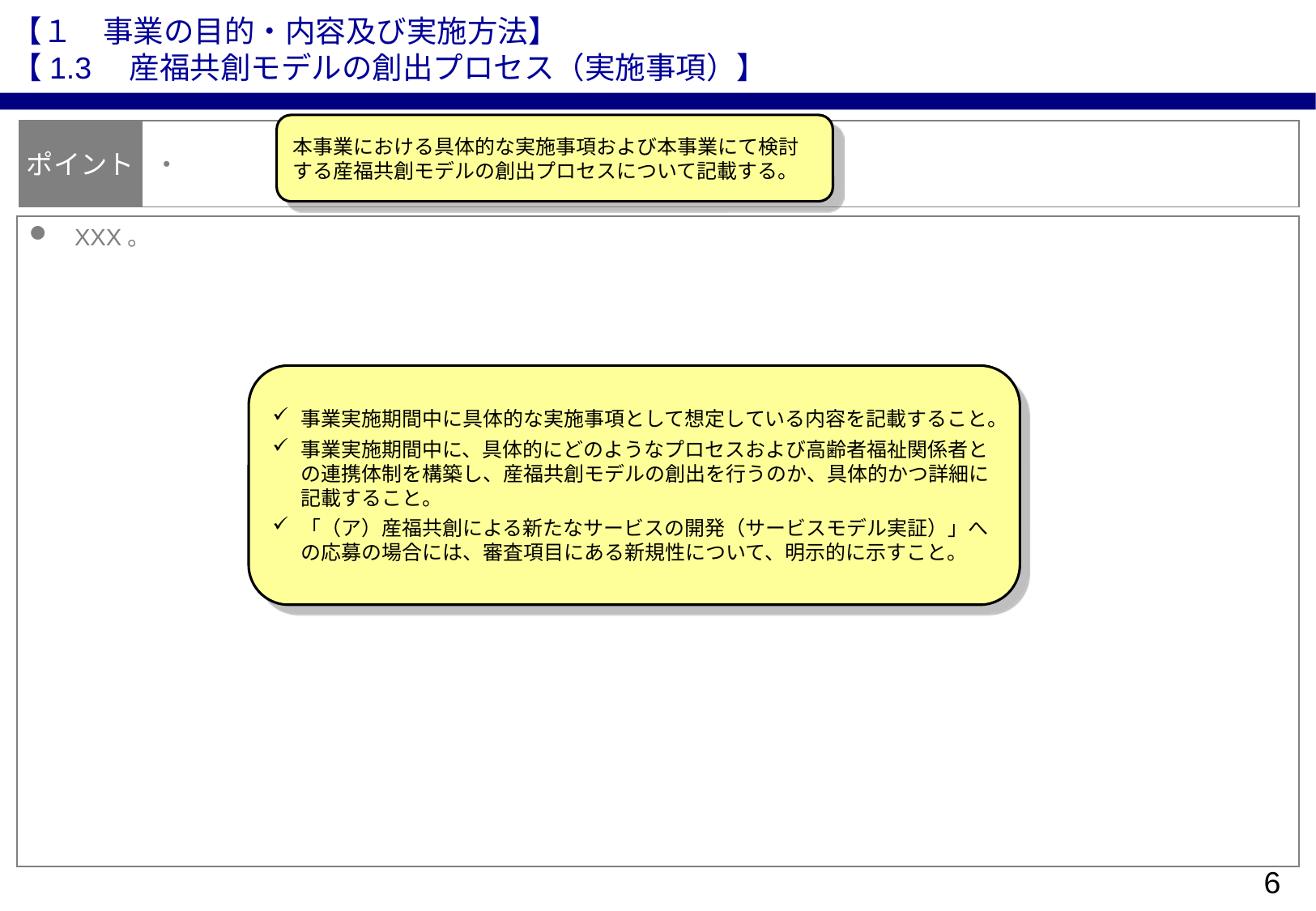

【１　事業の目的・内容及び実施方法】
【1.3　産福共創モデルの創出プロセス（実施事項）】
本事業における具体的な実施事項および本事業にて検討する産福共創モデルの創出プロセスについて記載する。
ポイント
・	XXX。
XXX。
事業実施期間中に具体的な実施事項として想定している内容を記載すること。
事業実施期間中に、具体的にどのようなプロセスおよび高齢者福祉関係者との連携体制を構築し、産福共創モデルの創出を行うのか、具体的かつ詳細に記載すること。
「（ア）産福共創による新たなサービスの開発（サービスモデル実証）」への応募の場合には、審査項目にある新規性について、明示的に示すこと。